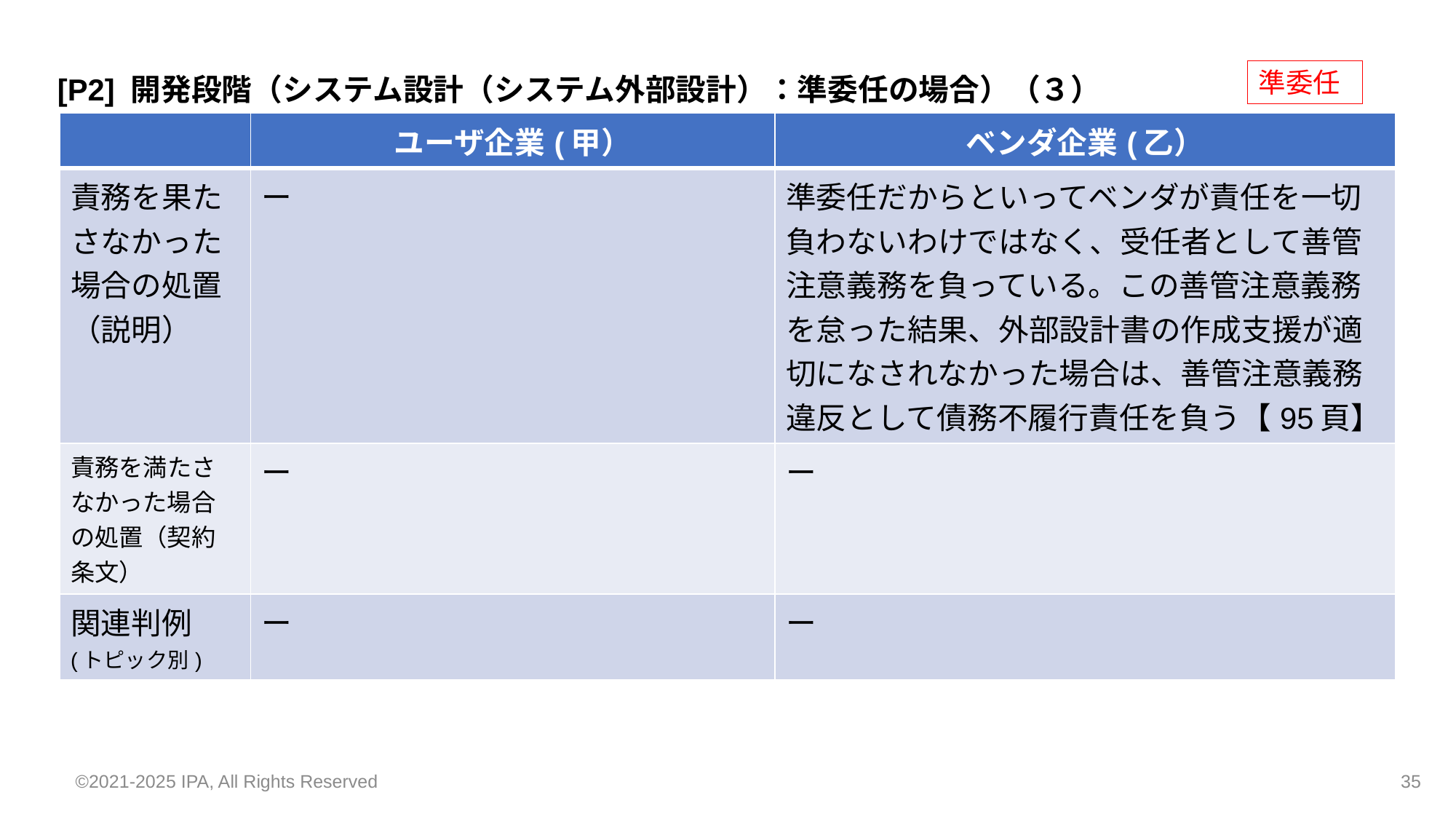

準委任
[P2] 開発段階（システム設計（システム外部設計）：準委任の場合）（３）
|  | ユーザ企業(甲） | ベンダ企業(乙） |
| --- | --- | --- |
| 責務を果たさなかった場合の処置（説明） | ー | 準委任だからといってベンダが責任を一切負わないわけではなく、受任者として善管注意義務を負っている。この善管注意義務を怠った結果、外部設計書の作成支援が適切になされなかった場合は、善管注意義務違反として債務不履行責任を負う【95頁】 |
| 責務を満たさなかった場合の処置（契約条文） | ー | ー |
| 関連判例 (トピック別) | ー | ー |
©2021-2025 IPA, All Rights Reserved
35